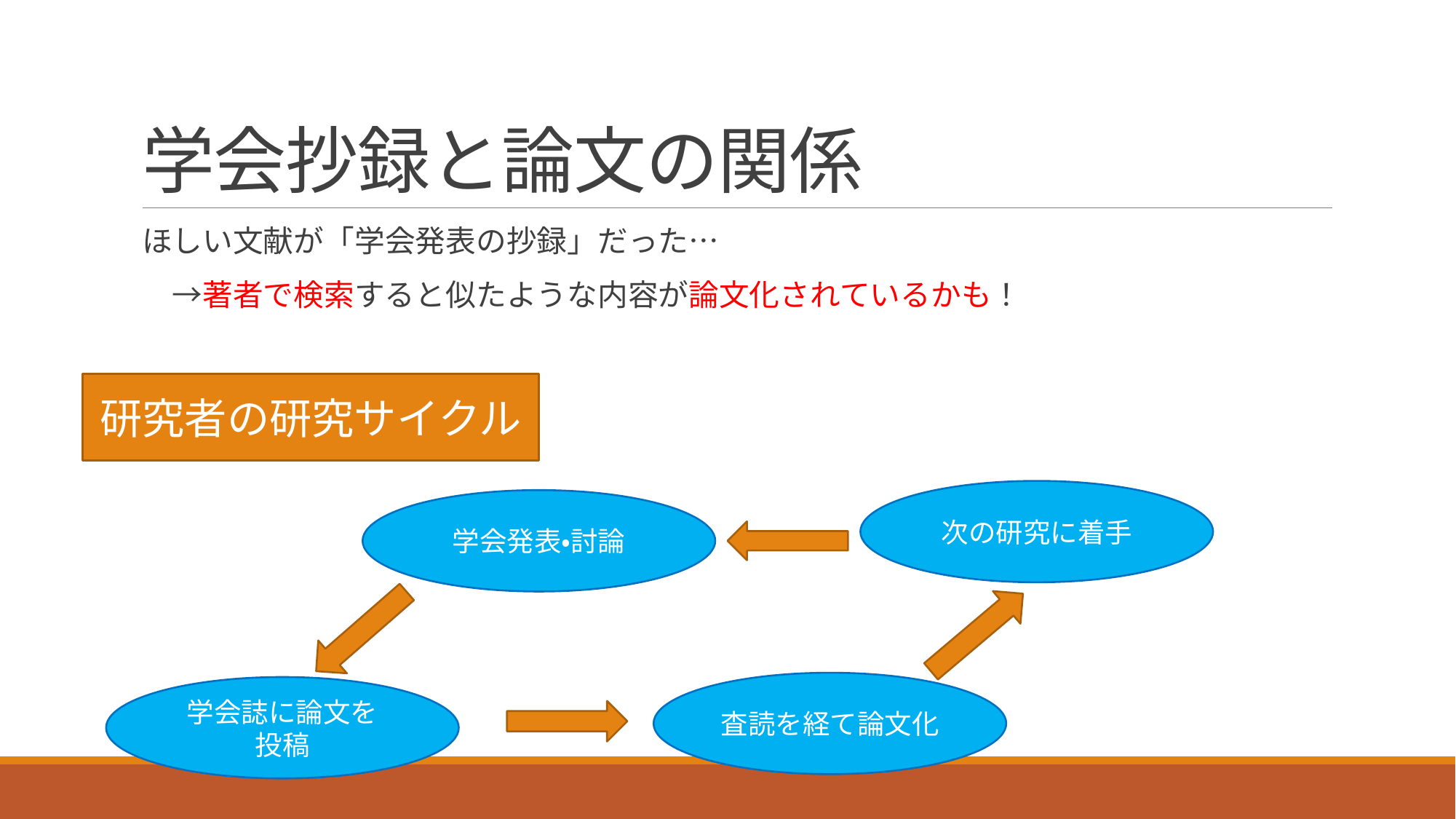

# 学会抄録と論文の関係
ほしい文献が「学会発表の抄録」だった…
　→著者で検索すると似たような内容が論文化されているかも！

研究者の研究サイクル

次の研究に着手
学会発表・討論

査読を経て論文化
学会誌に論文を
投稿